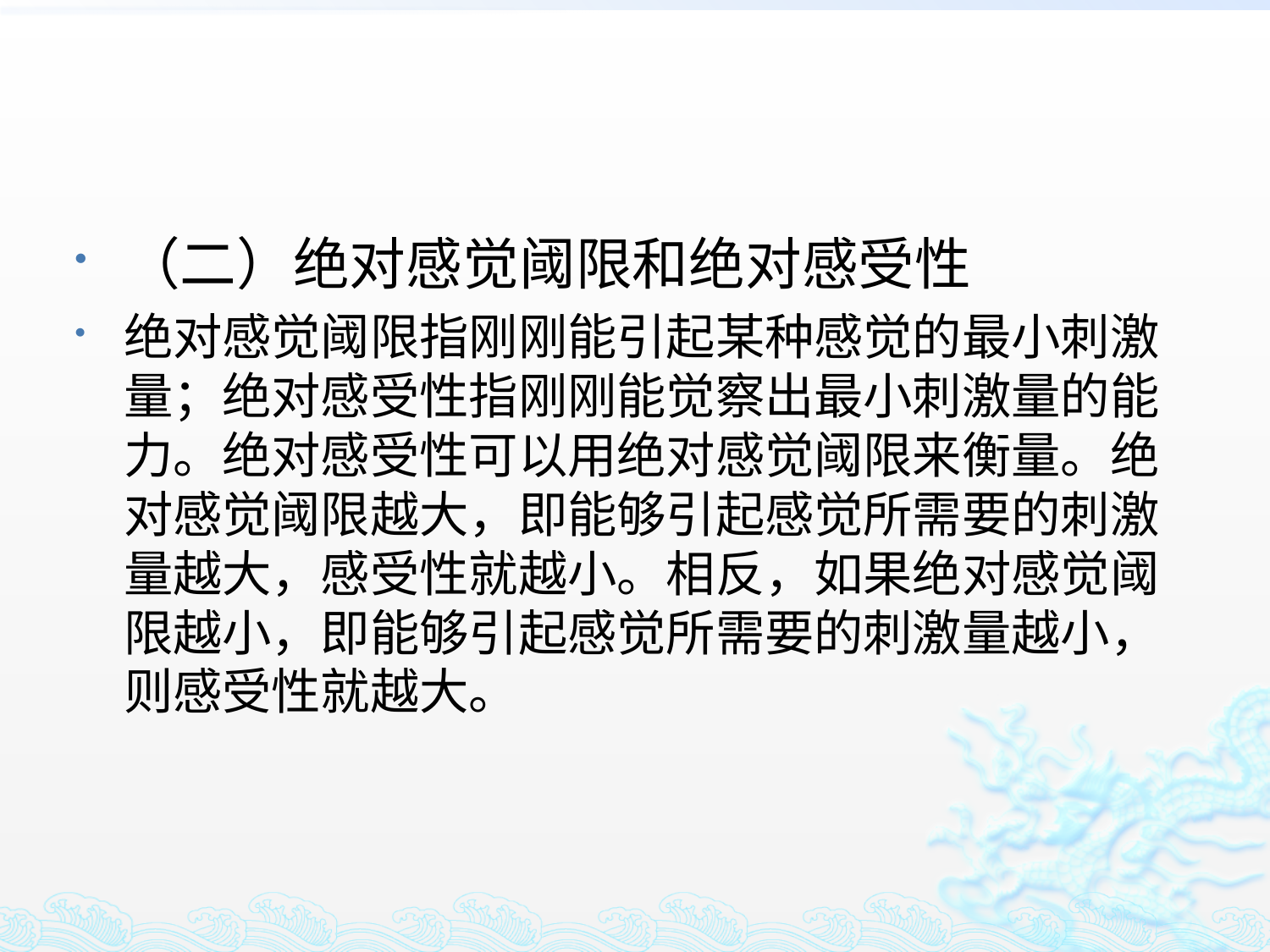

#
（二）绝对感觉阈限和绝对感受性
绝对感觉阈限指刚刚能引起某种感觉的最小刺激量；绝对感受性指刚刚能觉察出最小刺激量的能力。绝对感受性可以用绝对感觉阈限来衡量。绝对感觉阈限越大，即能够引起感觉所需要的刺激量越大，感受性就越小。相反，如果绝对感觉阈限越小，即能够引起感觉所需要的刺激量越小，则感受性就越大。